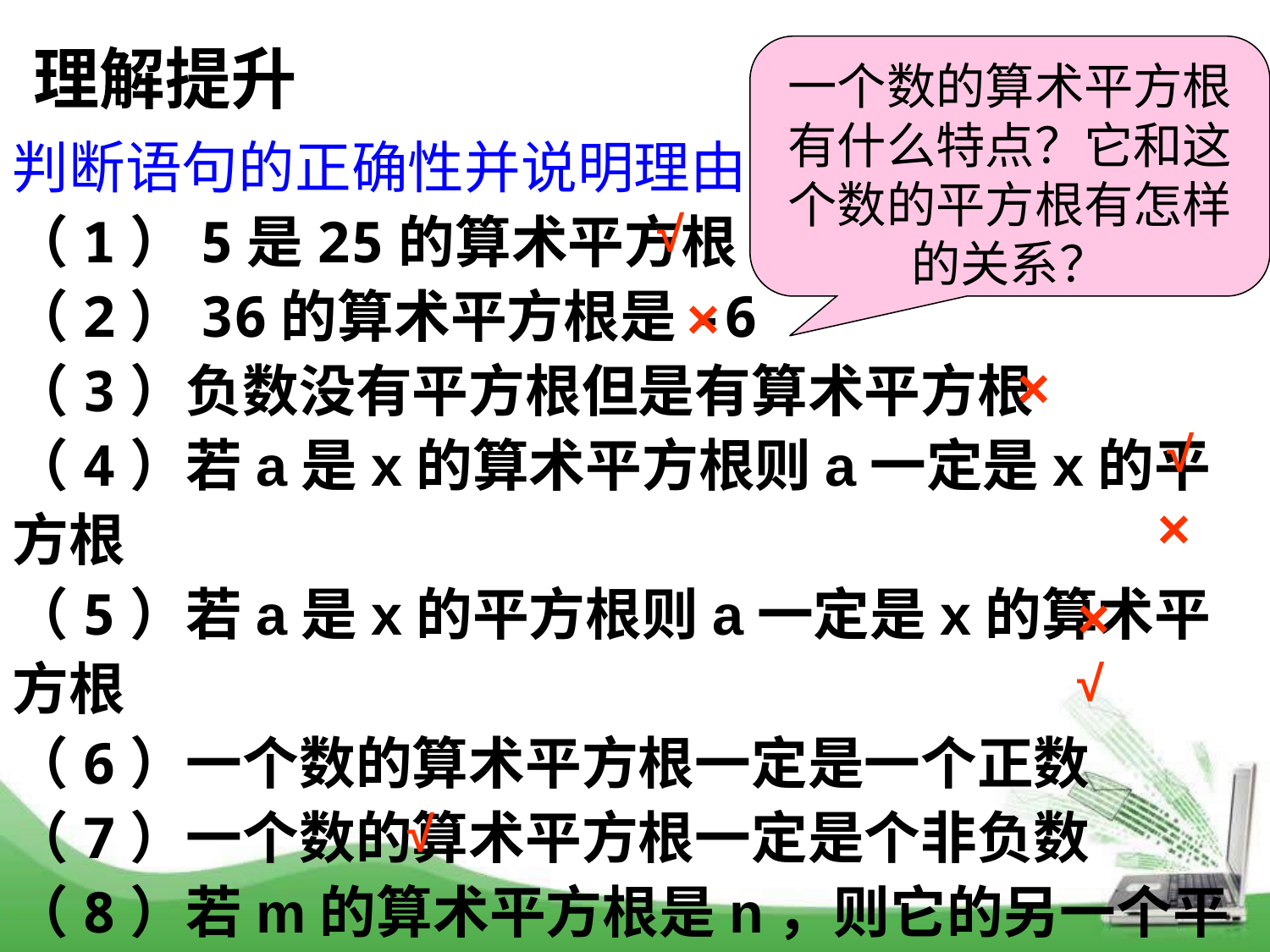

一个数的算术平方根有什么特点？它和这个数的平方根有怎样的关系？
理解提升
判断语句的正确性并说明理由
（1）5是25的算术平方根
（2）36的算术平方根是-6
（3）负数没有平方根但是有算术平方根
（4）若a是x的算术平方根则a一定是x的平方根
（5）若a是x的平方根则a一定是x的算术平方根
（6）一个数的算术平方根一定是一个正数
（7）一个数的算术平方根一定是个非负数
（8）若m的算术平方根是n，则它的另一个平方根
     一定是-n
√
×
×
√
×
×
√
√